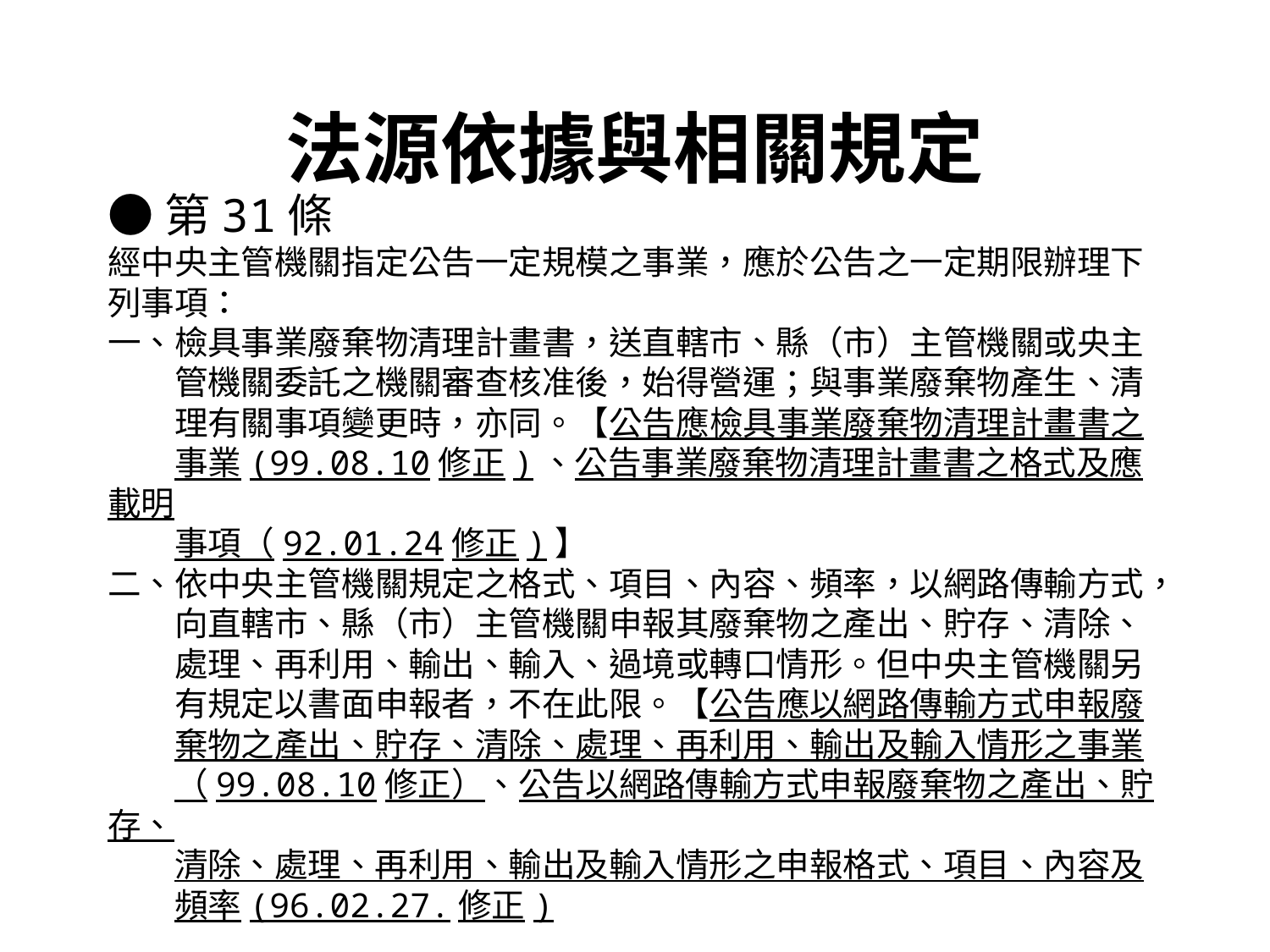

# 法源依據與相關規定

●第31條
經中央主管機關指定公告一定規模之事業，應於公告之一定期限辦理下列事項：
一、檢具事業廢棄物清理計畫書，送直轄市、縣（市）主管機關或央主
　　管機關委託之機關審查核准後，始得營運；與事業廢棄物產生、清
　　理有關事項變更時，亦同。【公告應檢具事業廢棄物清理計畫書之
　　事業(99.08.10修正)、公告事業廢棄物清理計畫書之格式及應載明
　　事項（92.01.24修正)】
二、依中央主管機關規定之格式、項目、內容、頻率，以網路傳輸方式，
　　向直轄市、縣（市）主管機關申報其廢棄物之產出、貯存、清除、
　　處理、再利用、輸出、輸入、過境或轉口情形。但中央主管機關另
　　有規定以書面申報者，不在此限。【公告應以網路傳輸方式申報廢
　　棄物之產出、貯存、清除、處理、再利用、輸出及輸入情形之事業
　　（99.08.10修正）、公告以網路傳輸方式申報廢棄物之產出、貯存、
　　清除、處理、再利用、輸出及輸入情形之申報格式、項目、內容及
　　頻率(96.02.27.修正)